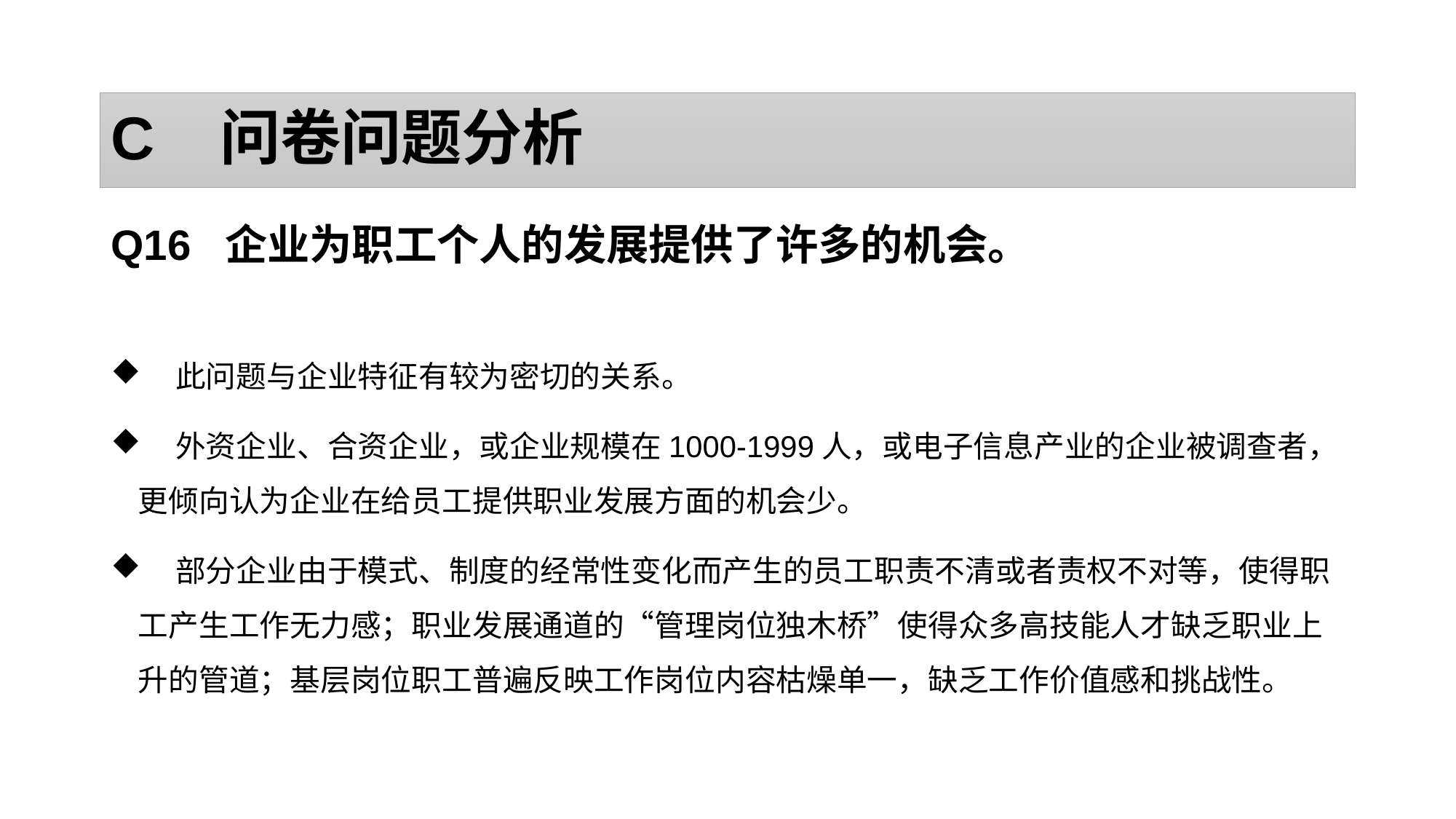

# C   问卷问题分析
Q16  企业为职工个人的发展提供了许多的机会。

    此问题与企业特征有较为密切的关系。
    外资企业、合资企业，或企业规模在1000-1999人，或电子信息产业的企业被调查者，更倾向认为企业在给员工提供职业发展方面的机会少。
    部分企业由于模式、制度的经常性变化而产生的员工职责不清或者责权不对等，使得职工产生工作无力感；职业发展通道的“管理岗位独木桥”使得众多高技能人才缺乏职业上升的管道；基层岗位职工普遍反映工作岗位内容枯燥单一，缺乏工作价值感和挑战性。